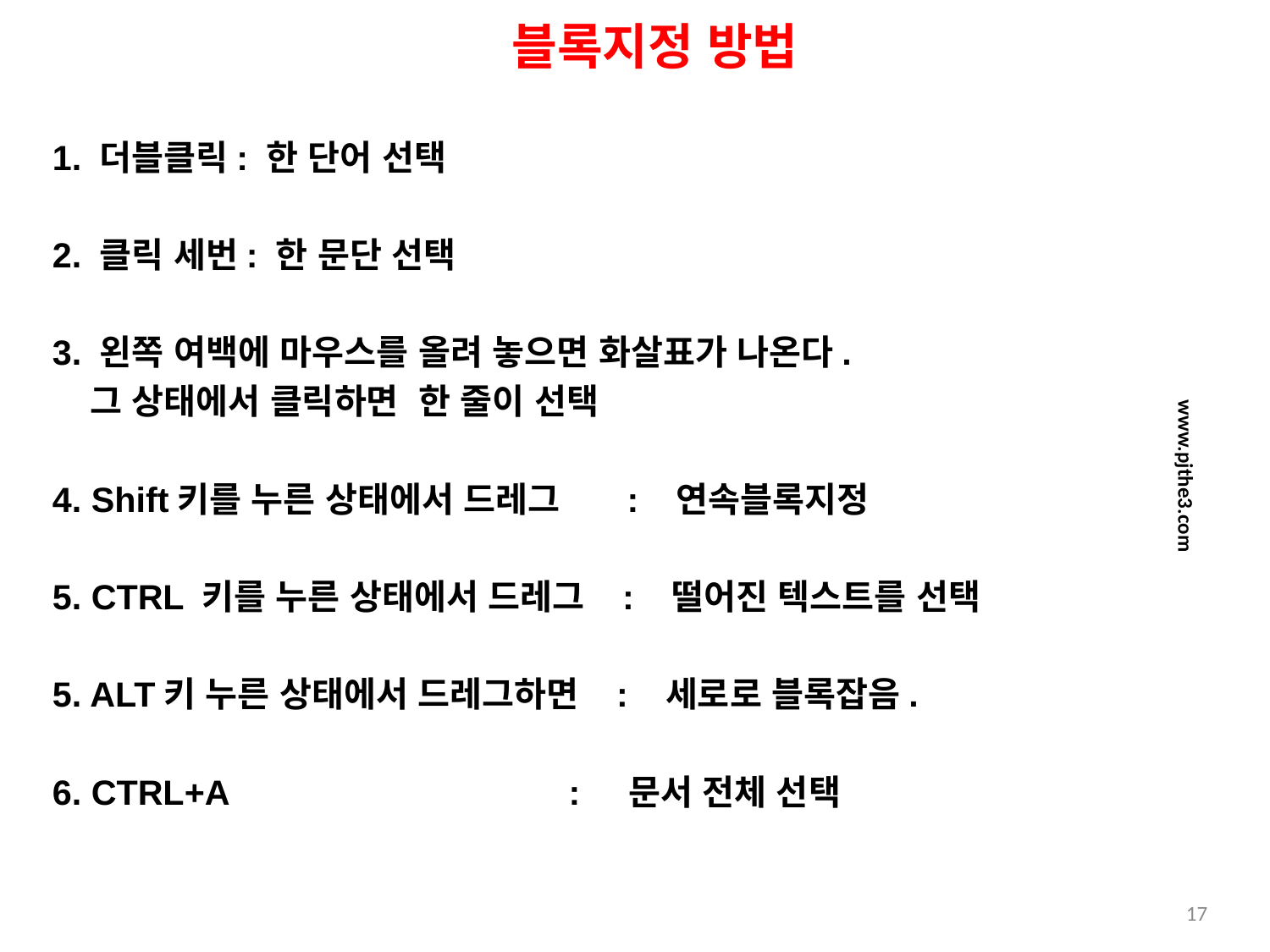

블록지정 방법
1. 더블클릭: 한 단어 선택

2. 클릭 세번: 한 문단 선택

3. 왼쪽 여백에 마우스를 올려 놓으면 화살표가 나온다.
   그 상태에서 클릭하면  한 줄이 선택

4. Shift키를 누른 상태에서 드레그      :   연속블록지정

5. CTRL 키를 누른 상태에서 드레그   :   떨어진 텍스트를 선택

5. ALT키 누른 상태에서 드레그하면   :   세로로 블록잡음.

6. CTRL+A                                   :    문서 전체 선택
www.pjthe3.com
17